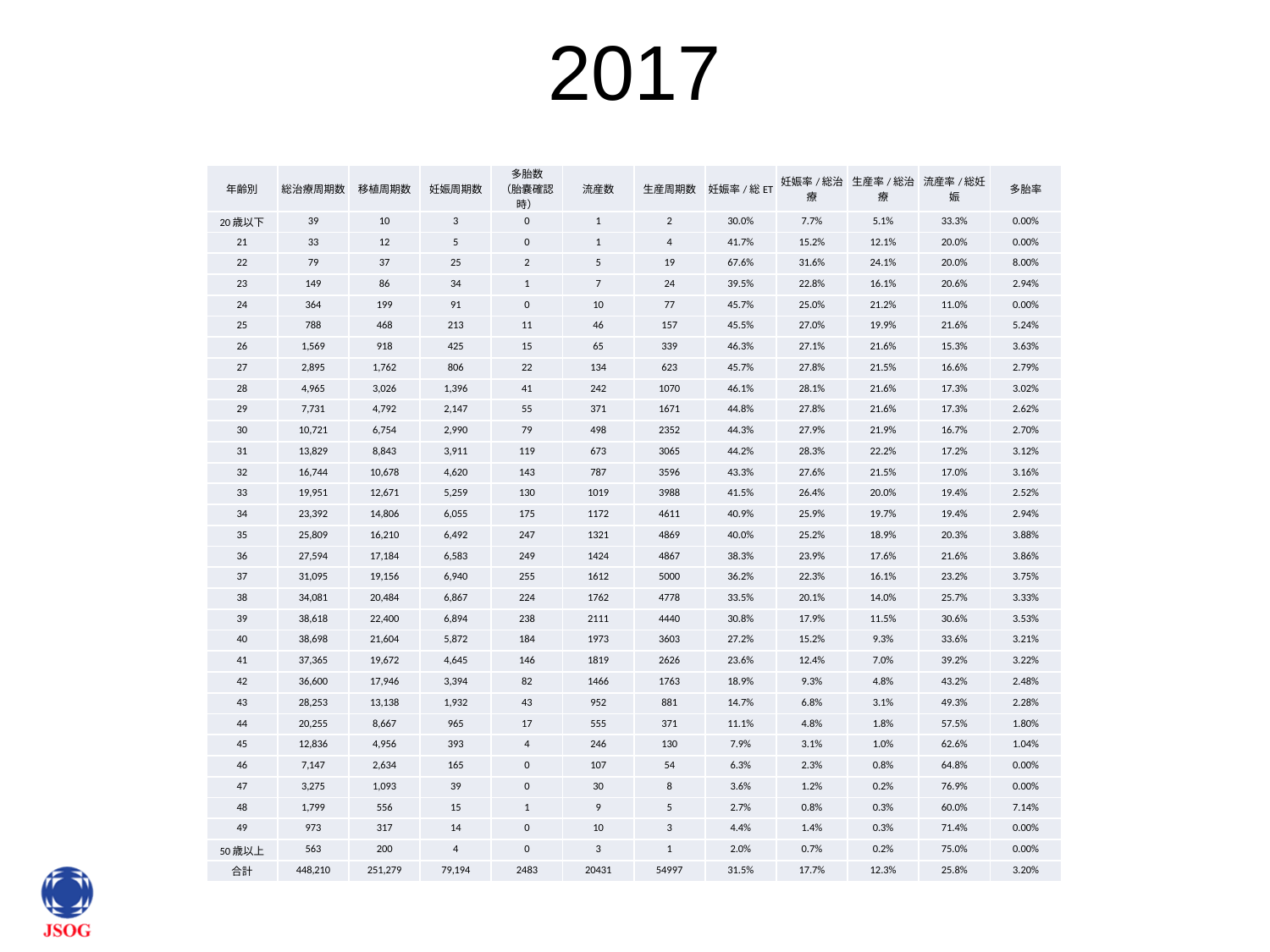

# 2017
| 年齢別 | 総治療周期数 | 移植周期数 | 妊娠周期数 | 多胎数 （胎嚢確認時） | 流産数 | 生産周期数 | 妊娠率/総ET | 妊娠率/総治療 | 生産率/総治療 | 流産率/総妊娠 | 多胎率 |
| --- | --- | --- | --- | --- | --- | --- | --- | --- | --- | --- | --- |
| 20歳以下 | 39 | 10 | 3 | 0 | 1 | 2 | 30.0% | 7.7% | 5.1% | 33.3% | 0.00% |
| 21 | 33 | 12 | 5 | 0 | 1 | 4 | 41.7% | 15.2% | 12.1% | 20.0% | 0.00% |
| 22 | 79 | 37 | 25 | 2 | 5 | 19 | 67.6% | 31.6% | 24.1% | 20.0% | 8.00% |
| 23 | 149 | 86 | 34 | 1 | 7 | 24 | 39.5% | 22.8% | 16.1% | 20.6% | 2.94% |
| 24 | 364 | 199 | 91 | 0 | 10 | 77 | 45.7% | 25.0% | 21.2% | 11.0% | 0.00% |
| 25 | 788 | 468 | 213 | 11 | 46 | 157 | 45.5% | 27.0% | 19.9% | 21.6% | 5.24% |
| 26 | 1,569 | 918 | 425 | 15 | 65 | 339 | 46.3% | 27.1% | 21.6% | 15.3% | 3.63% |
| 27 | 2,895 | 1,762 | 806 | 22 | 134 | 623 | 45.7% | 27.8% | 21.5% | 16.6% | 2.79% |
| 28 | 4,965 | 3,026 | 1,396 | 41 | 242 | 1070 | 46.1% | 28.1% | 21.6% | 17.3% | 3.02% |
| 29 | 7,731 | 4,792 | 2,147 | 55 | 371 | 1671 | 44.8% | 27.8% | 21.6% | 17.3% | 2.62% |
| 30 | 10,721 | 6,754 | 2,990 | 79 | 498 | 2352 | 44.3% | 27.9% | 21.9% | 16.7% | 2.70% |
| 31 | 13,829 | 8,843 | 3,911 | 119 | 673 | 3065 | 44.2% | 28.3% | 22.2% | 17.2% | 3.12% |
| 32 | 16,744 | 10,678 | 4,620 | 143 | 787 | 3596 | 43.3% | 27.6% | 21.5% | 17.0% | 3.16% |
| 33 | 19,951 | 12,671 | 5,259 | 130 | 1019 | 3988 | 41.5% | 26.4% | 20.0% | 19.4% | 2.52% |
| 34 | 23,392 | 14,806 | 6,055 | 175 | 1172 | 4611 | 40.9% | 25.9% | 19.7% | 19.4% | 2.94% |
| 35 | 25,809 | 16,210 | 6,492 | 247 | 1321 | 4869 | 40.0% | 25.2% | 18.9% | 20.3% | 3.88% |
| 36 | 27,594 | 17,184 | 6,583 | 249 | 1424 | 4867 | 38.3% | 23.9% | 17.6% | 21.6% | 3.86% |
| 37 | 31,095 | 19,156 | 6,940 | 255 | 1612 | 5000 | 36.2% | 22.3% | 16.1% | 23.2% | 3.75% |
| 38 | 34,081 | 20,484 | 6,867 | 224 | 1762 | 4778 | 33.5% | 20.1% | 14.0% | 25.7% | 3.33% |
| 39 | 38,618 | 22,400 | 6,894 | 238 | 2111 | 4440 | 30.8% | 17.9% | 11.5% | 30.6% | 3.53% |
| 40 | 38,698 | 21,604 | 5,872 | 184 | 1973 | 3603 | 27.2% | 15.2% | 9.3% | 33.6% | 3.21% |
| 41 | 37,365 | 19,672 | 4,645 | 146 | 1819 | 2626 | 23.6% | 12.4% | 7.0% | 39.2% | 3.22% |
| 42 | 36,600 | 17,946 | 3,394 | 82 | 1466 | 1763 | 18.9% | 9.3% | 4.8% | 43.2% | 2.48% |
| 43 | 28,253 | 13,138 | 1,932 | 43 | 952 | 881 | 14.7% | 6.8% | 3.1% | 49.3% | 2.28% |
| 44 | 20,255 | 8,667 | 965 | 17 | 555 | 371 | 11.1% | 4.8% | 1.8% | 57.5% | 1.80% |
| 45 | 12,836 | 4,956 | 393 | 4 | 246 | 130 | 7.9% | 3.1% | 1.0% | 62.6% | 1.04% |
| 46 | 7,147 | 2,634 | 165 | 0 | 107 | 54 | 6.3% | 2.3% | 0.8% | 64.8% | 0.00% |
| 47 | 3,275 | 1,093 | 39 | 0 | 30 | 8 | 3.6% | 1.2% | 0.2% | 76.9% | 0.00% |
| 48 | 1,799 | 556 | 15 | 1 | 9 | 5 | 2.7% | 0.8% | 0.3% | 60.0% | 7.14% |
| 49 | 973 | 317 | 14 | 0 | 10 | 3 | 4.4% | 1.4% | 0.3% | 71.4% | 0.00% |
| 50歳以上 | 563 | 200 | 4 | 0 | 3 | 1 | 2.0% | 0.7% | 0.2% | 75.0% | 0.00% |
| 合計 | 448,210 | 251,279 | 79,194 | 2483 | 20431 | 54997 | 31.5% | 17.7% | 12.3% | 25.8% | 3.20% |